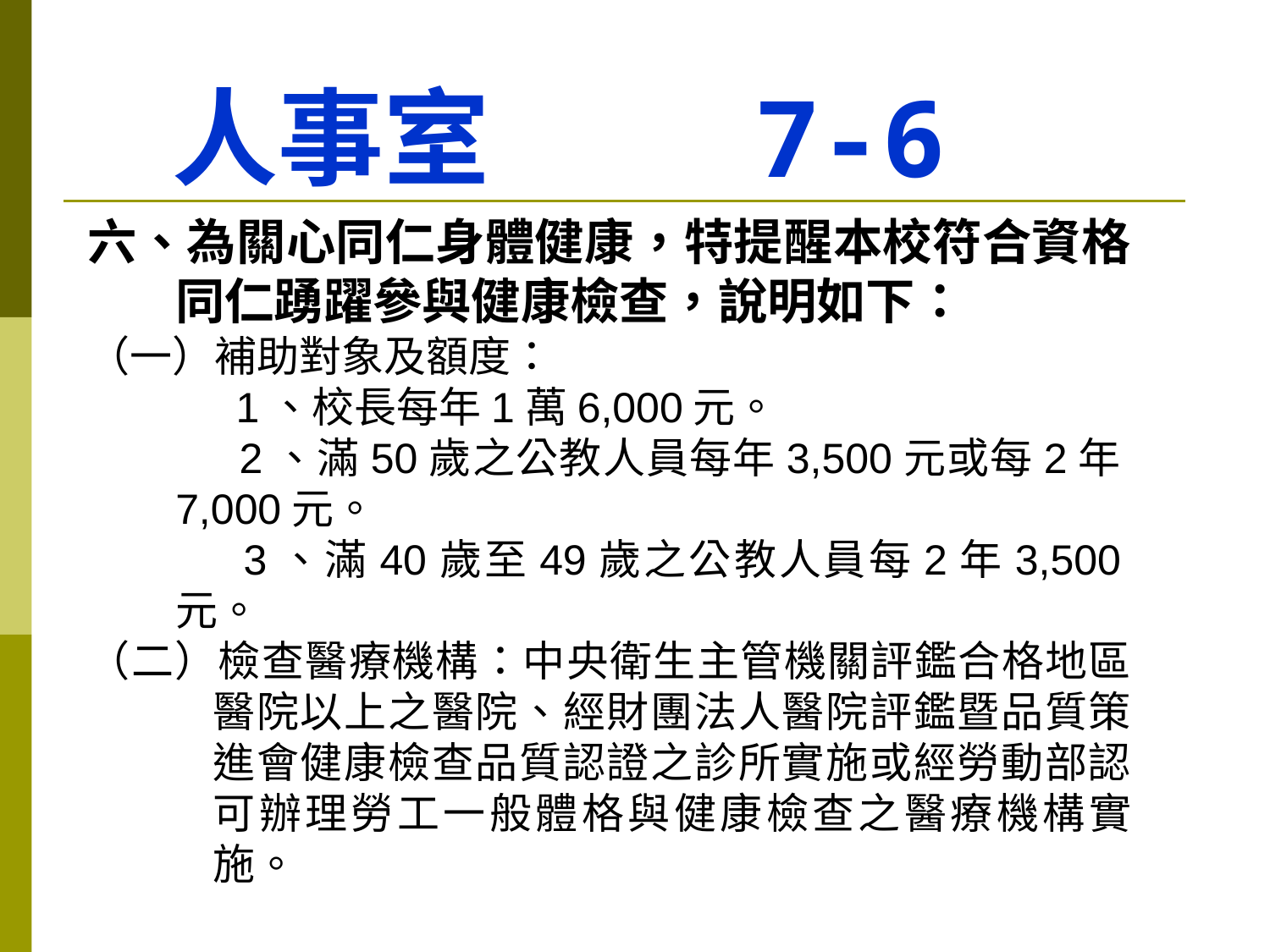

# 人事室            7-6

六、為關心同仁身體健康，特提醒本校符合資格同仁踴躍參與健康檢查，說明如下：
（一）補助對象及額度：
   1、校長每年1萬6,000元。
   2、滿50歲之公教人員每年3,500元或每2年7,000元。
   3、滿40歲至49歲之公教人員每2年3,500元。
（二）檢查醫療機構：中央衛生主管機關評鑑合格地區醫院以上之醫院、經財團法人醫院評鑑暨品質策進會健康檢查品質認證之診所實施或經勞動部認可辦理勞工一般體格與健康檢查之醫療機構實施。